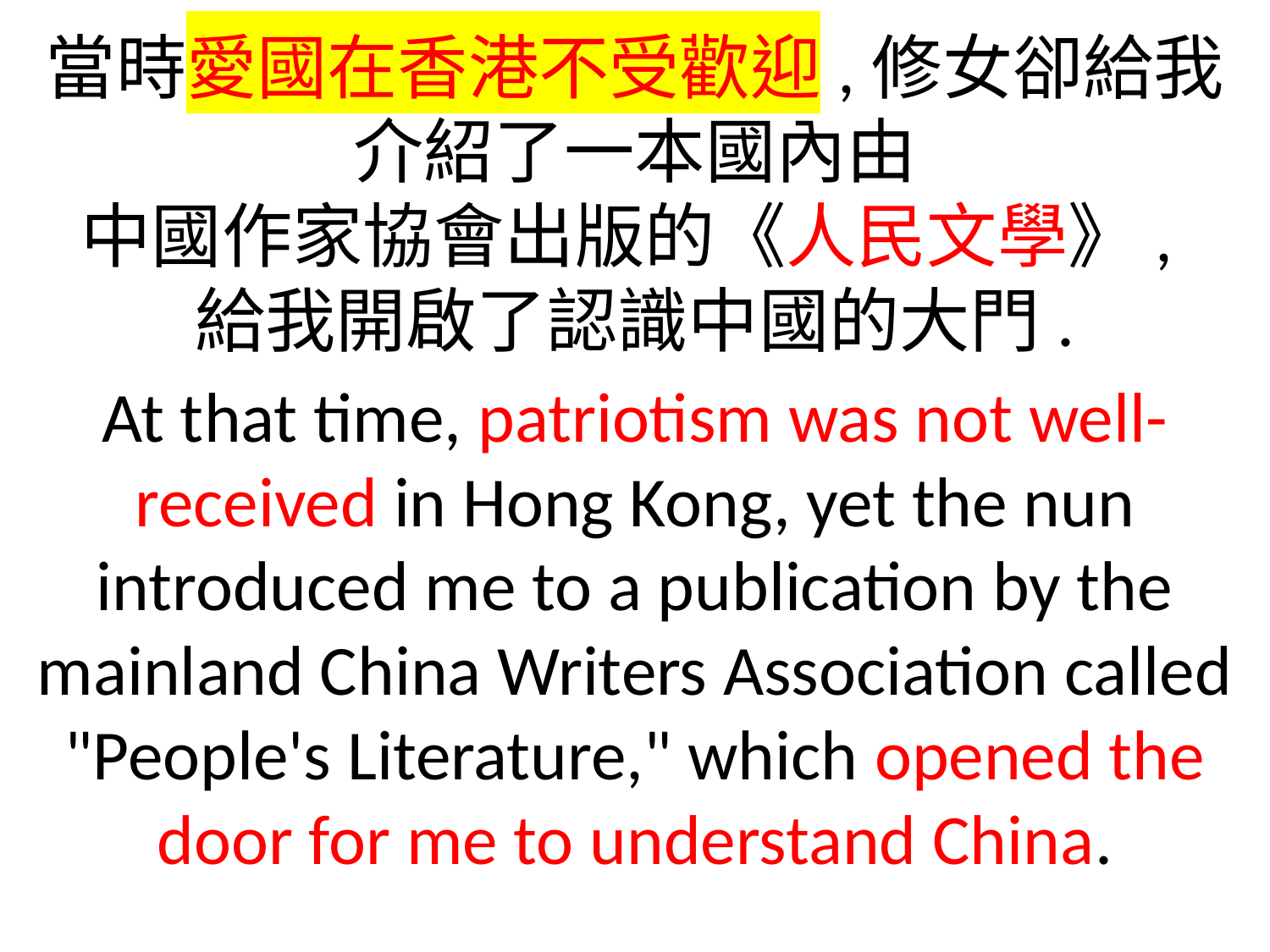

當時愛國在香港不受歡迎,修女卻給我
介紹了一本國內由
中國作家協會出版的《人民文學》,
給我開啟了認識中國的大門.
At that time, patriotism was not well-received in Hong Kong, yet the nun introduced me to a publication by the mainland China Writers Association called "People's Literature," which opened the door for me to understand China.